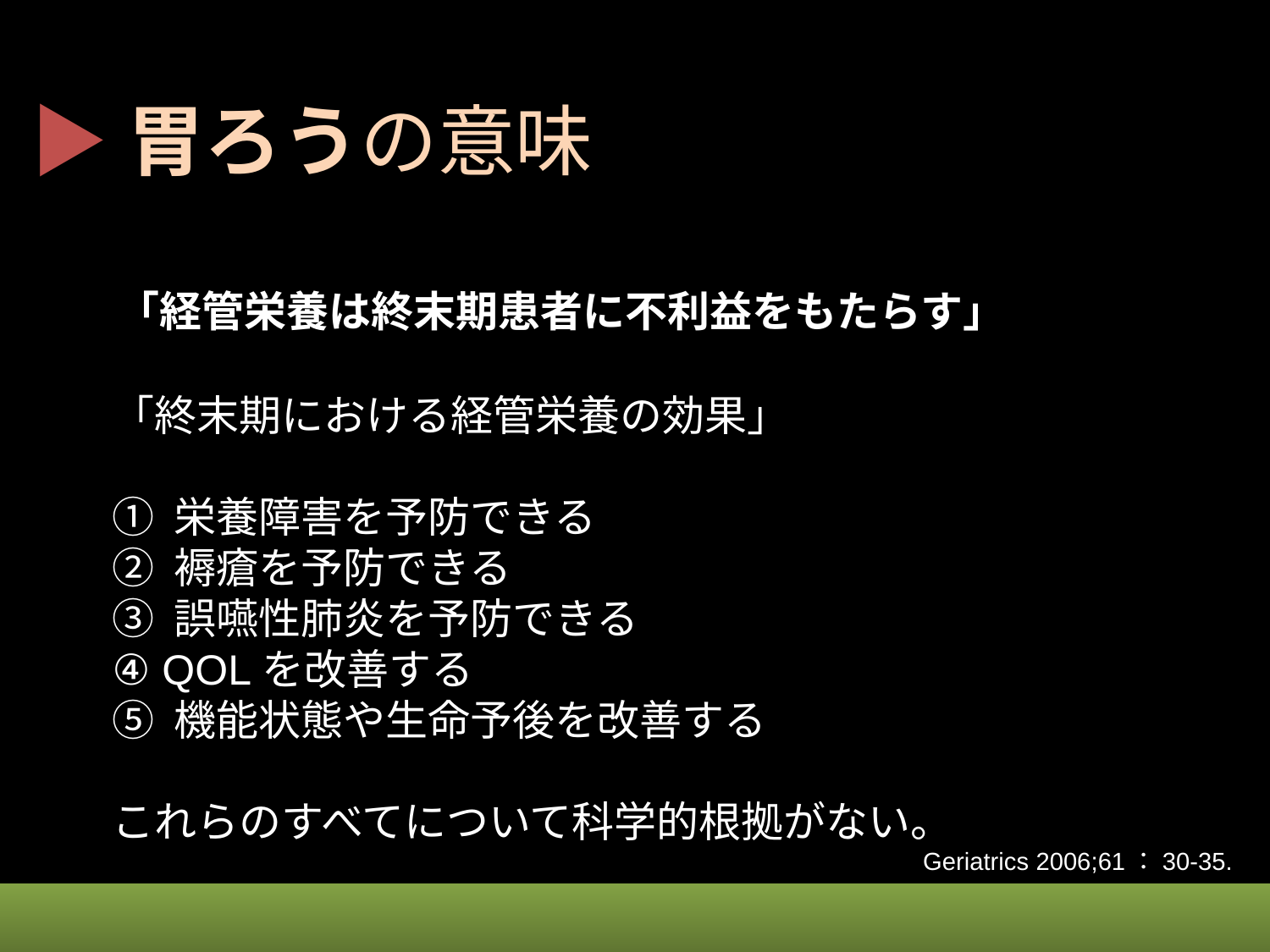

▶胃ろうの意味
「経管栄養は終末期患者に不利益をもたらす」
「終末期における経管栄養の効果」

① 栄養障害を予防できる
② 褥瘡を予防できる
③ 誤嚥性肺炎を予防できる
④ QOLを改善する
⑤ 機能状態や生命予後を改善する

これらのすべてについて科学的根拠がない。
Geriatrics 2006;61：30-35.